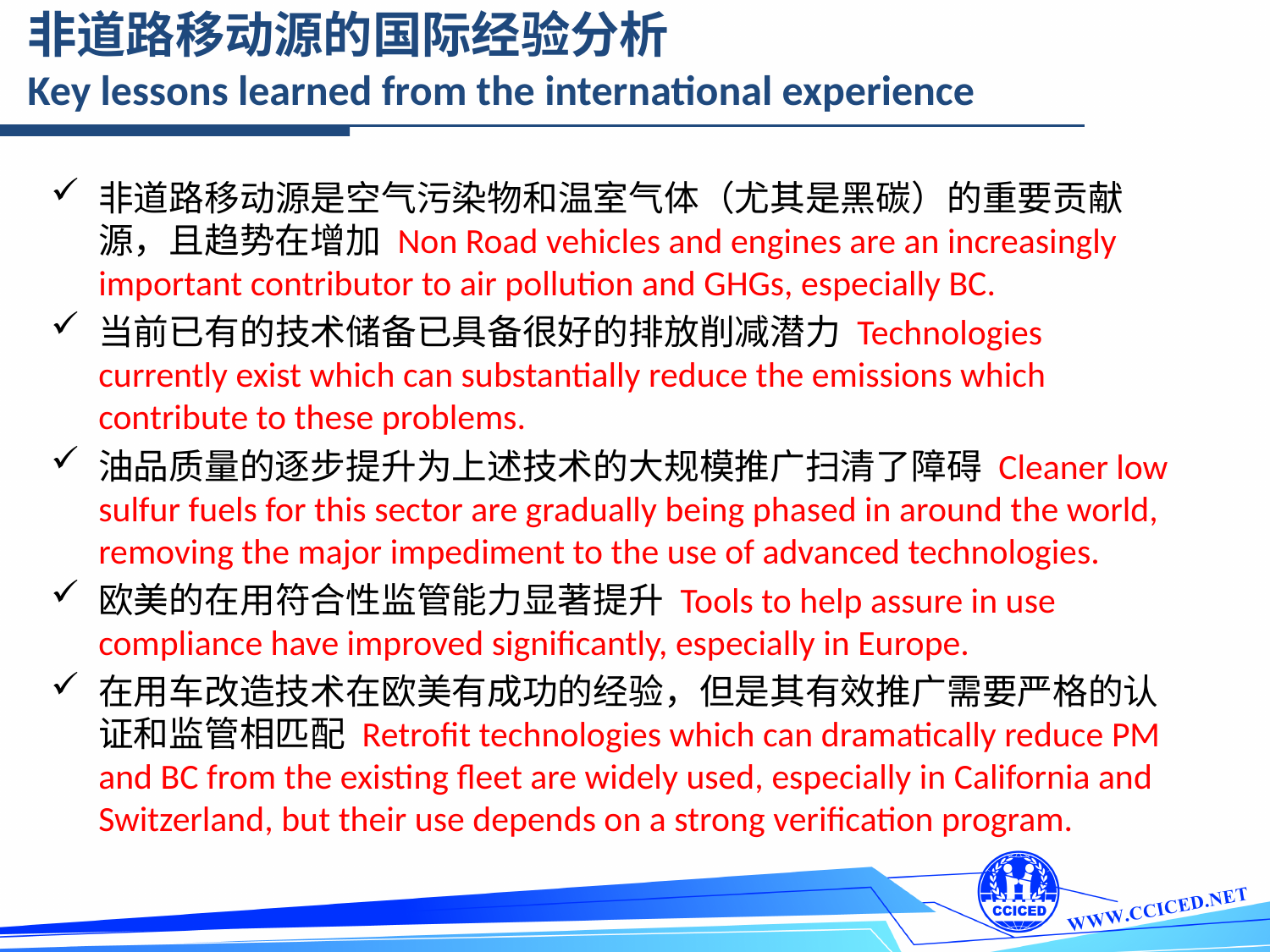

非道路移动源的国际经验分析
Key lessons learned from the international experience
非道路移动源是空气污染物和温室气体（尤其是黑碳）的重要贡献源，且趋势在增加 Non Road vehicles and engines are an increasingly important contributor to air pollution and GHGs, especially BC.
当前已有的技术储备已具备很好的排放削减潜力 Technologies currently exist which can substantially reduce the emissions which contribute to these problems.
油品质量的逐步提升为上述技术的大规模推广扫清了障碍 Cleaner low sulfur fuels for this sector are gradually being phased in around the world, removing the major impediment to the use of advanced technologies.
欧美的在用符合性监管能力显著提升 Tools to help assure in use compliance have improved significantly, especially in Europe.
在用车改造技术在欧美有成功的经验，但是其有效推广需要严格的认证和监管相匹配 Retrofit technologies which can dramatically reduce PM and BC from the existing fleet are widely used, especially in California and Switzerland, but their use depends on a strong verification program.